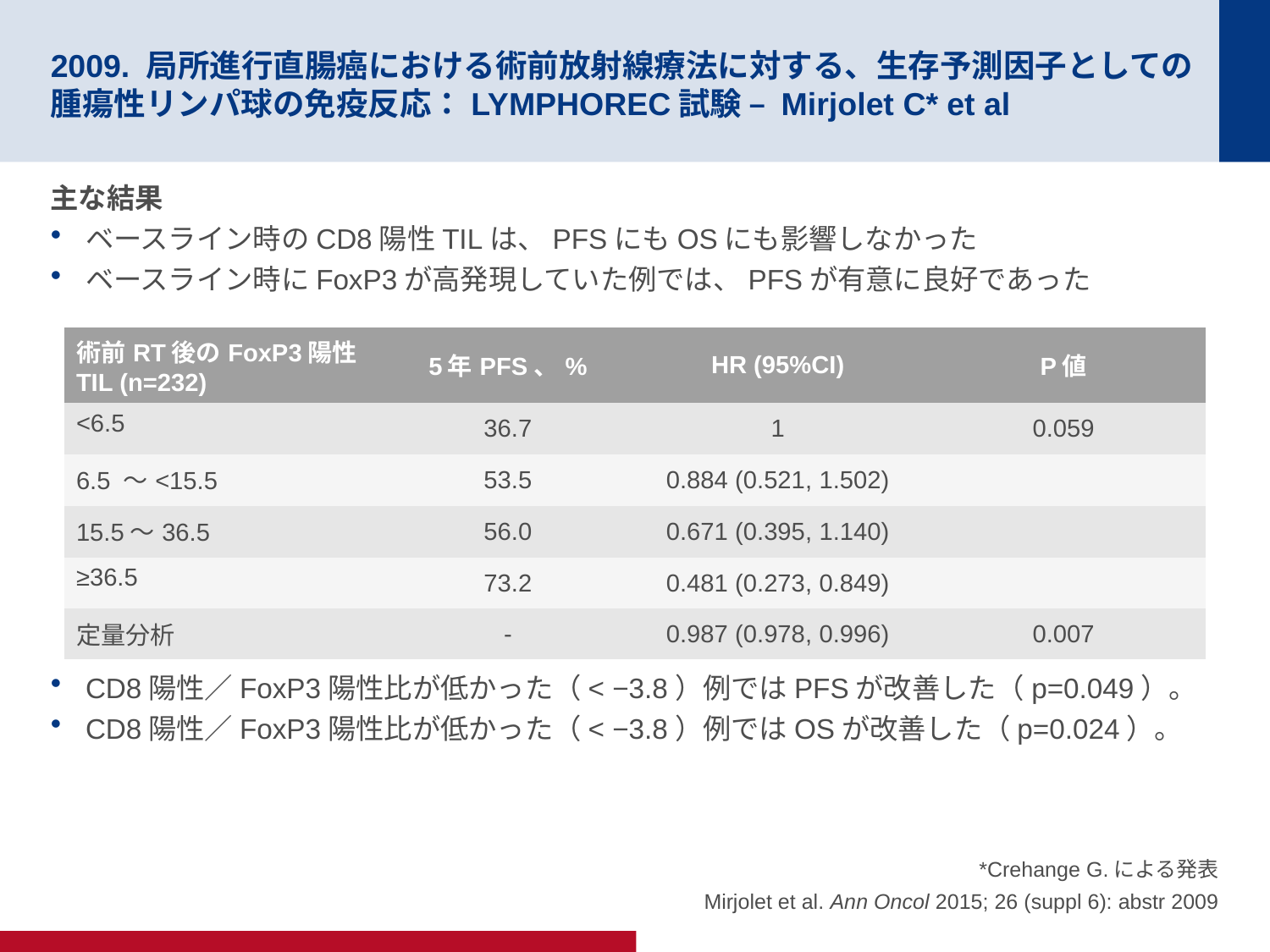

# 2009. 局所進行直腸癌における術前放射線療法に対する、生存予測因子としての腫瘍性リンパ球の免疫反応：LYMPHOREC試験 – Mirjolet C* et al
主な結果
ベースライン時のCD8陽性TILは、PFSにもOSにも影響しなかった
ベースライン時にFoxP3が高発現していた例では、PFSが有意に良好であった

CD8陽性／FoxP3陽性比が低かった（< −3.8）例ではPFSが改善した（p=0.049）。
CD8陽性／FoxP3陽性比が低かった（< −3.8）例ではOSが改善した（p=0.024）。

| 術前RT後のFoxP3陽性TIL (n=232) | 5年PFS、% | HR (95%CI) | P値 |
| --- | --- | --- | --- |
| <6.5 | 36.7 | 1 | 0.059 |
| 6.5 ～<15.5 | 53.5 | 0.884 (0.521, 1.502) |  |
| 15.5～36.5 | 56.0 | 0.671 (0.395, 1.140) |  |
| ≥36.5 | 73.2 | 0.481 (0.273, 0.849) |  |
| 定量分析 | - | 0.987 (0.978, 0.996) | 0.007 |

*Crehange G.による発表
Mirjolet et al. Ann Oncol 2015; 26 (suppl 6): abstr 2009